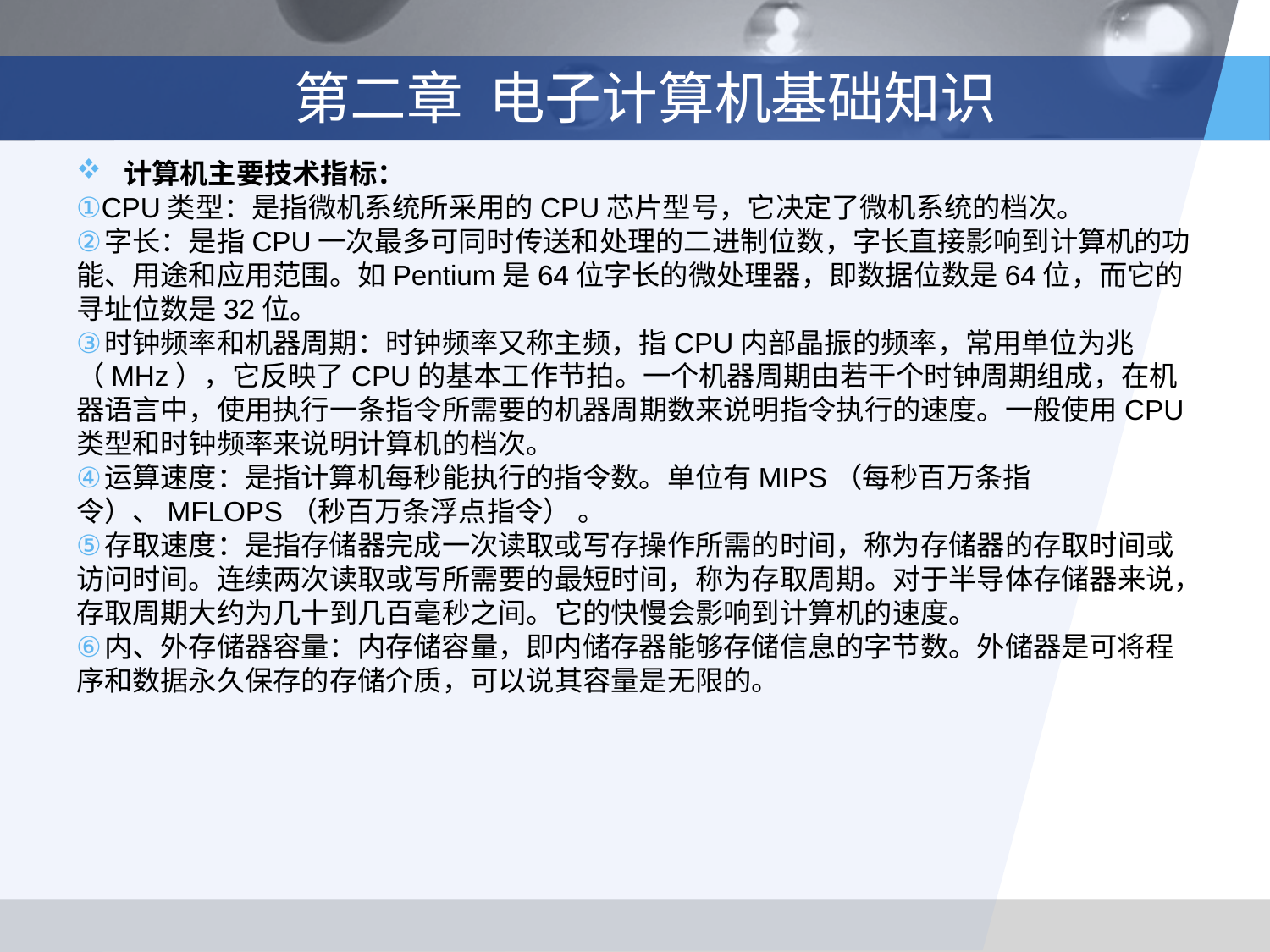

# 第二章  电子计算机基础知识
计算机主要技术指标：
CPU类型：是指微机系统所采用的CPU芯片型号，它决定了微机系统的档次。
字长：是指CPU一次最多可同时传送和处理的二进制位数，字长直接影响到计算机的功能、用途和应用范围。如Pentium是64位字长的微处理器，即数据位数是64位，而它的寻址位数是32位。
时钟频率和机器周期：时钟频率又称主频，指CPU内部晶振的频率，常用单位为兆（MHz），它反映了CPU的基本工作节拍。一个机器周期由若干个时钟周期组成，在机器语言中，使用执行一条指令所需要的机器周期数来说明指令执行的速度。一般使用CPU类型和时钟频率来说明计算机的档次。
运算速度：是指计算机每秒能执行的指令数。单位有MIPS（每秒百万条指令）、MFLOPS（秒百万条浮点指令） 。
存取速度：是指存储器完成一次读取或写存操作所需的时间，称为存储器的存取时间或访问时间。连续两次读取或写所需要的最短时间，称为存取周期。对于半导体存储器来说，存取周期大约为几十到几百毫秒之间。它的快慢会影响到计算机的速度。
内、外存储器容量：内存储容量，即内储存器能够存储信息的字节数。外储器是可将程序和数据永久保存的存储介质，可以说其容量是无限的。